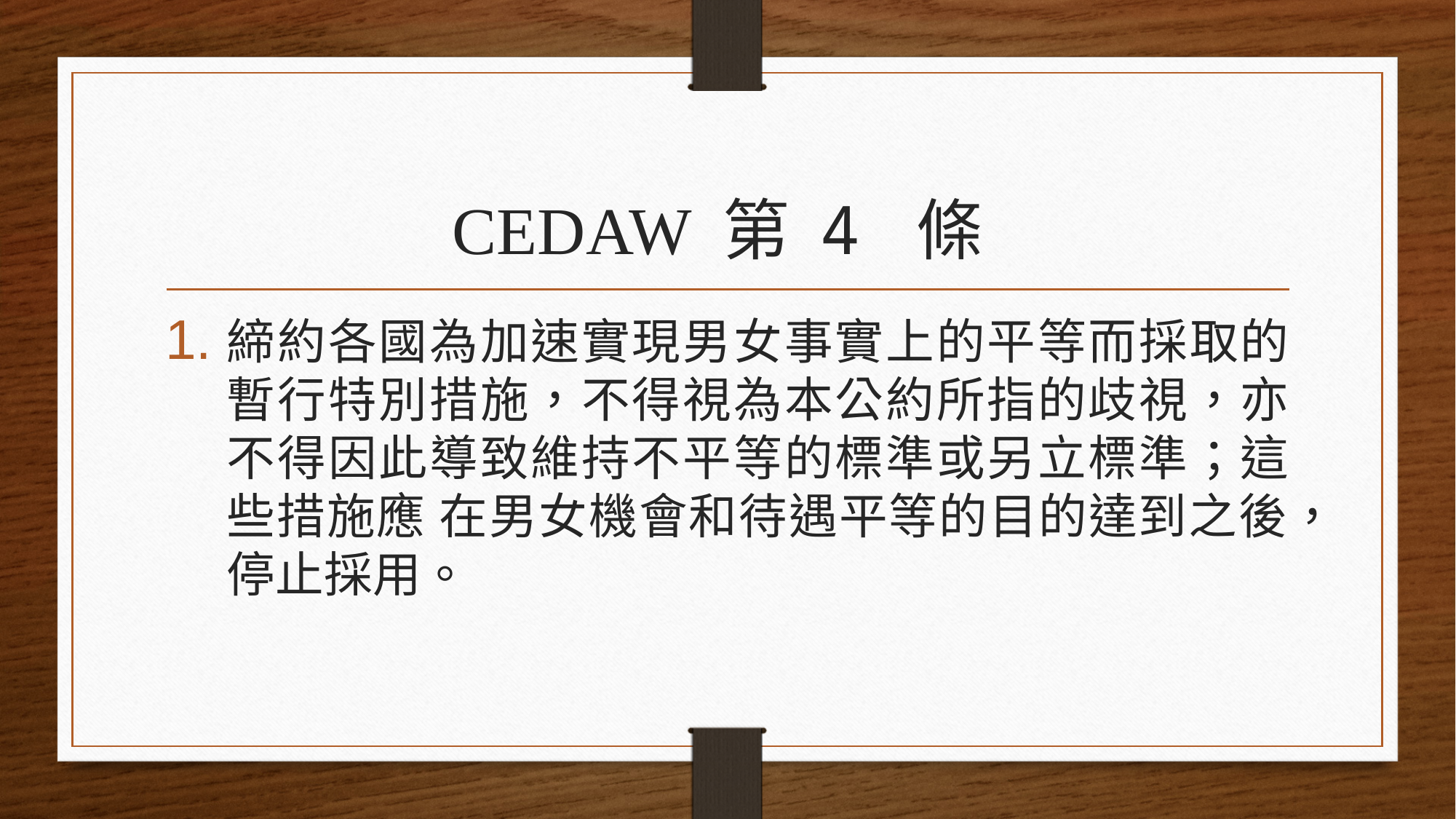

# CEDAW 第 4 條
締約各國為加速實現男女事實上的平等而採取的暫行特別措施，不得視為本公約所指的歧視，亦不得因此導致維持不平等的標準或另立標準；這些措施應 在男女機會和待遇平等的目的達到之後，停止採用。